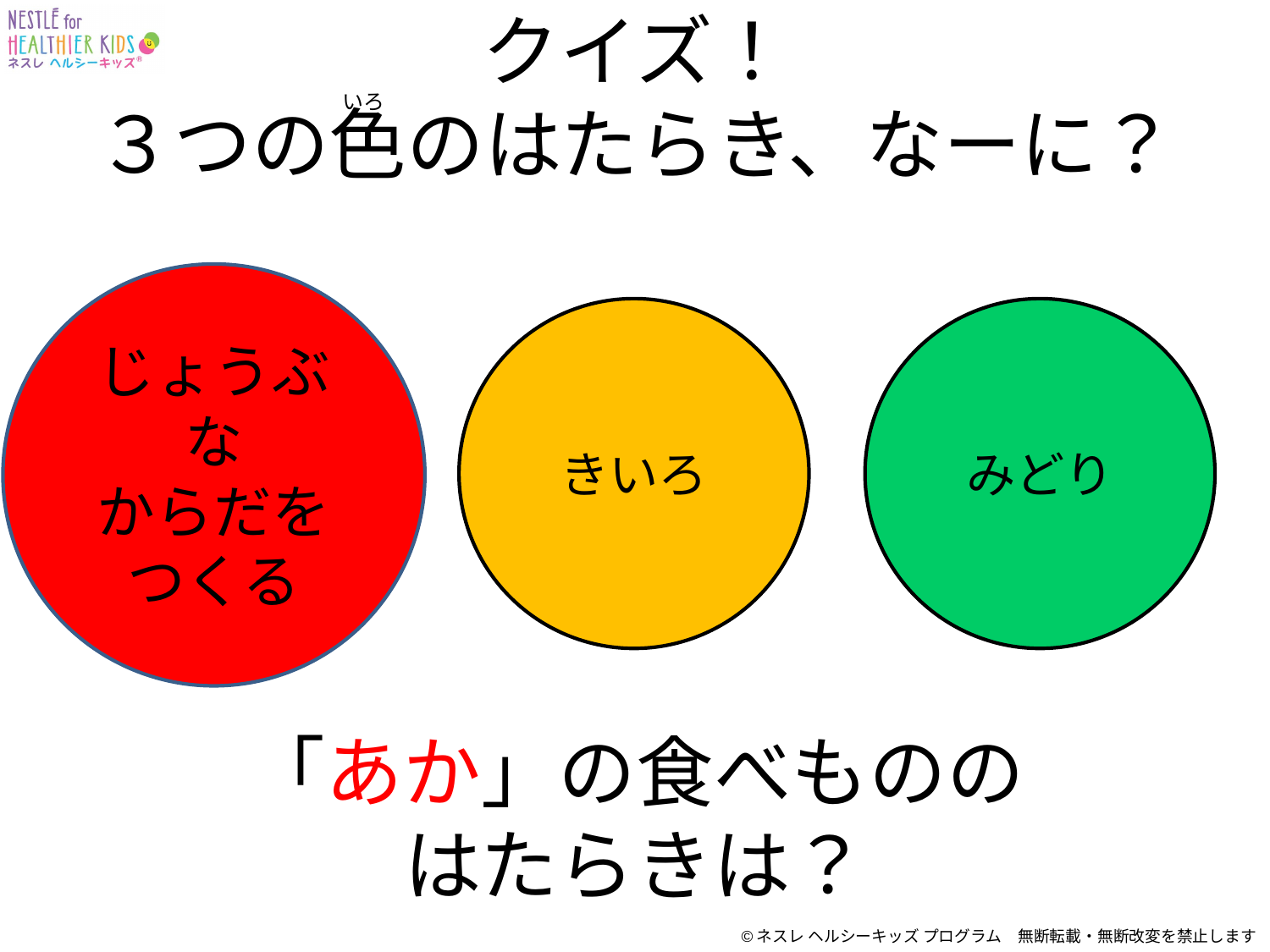

# クイズ！ ３つの色のはたらき、なーに？

いろ
じょうぶな
からだを
つくる
きいろ
みどり
あ　か
は？
「あか」の食べものの
はたらきは？